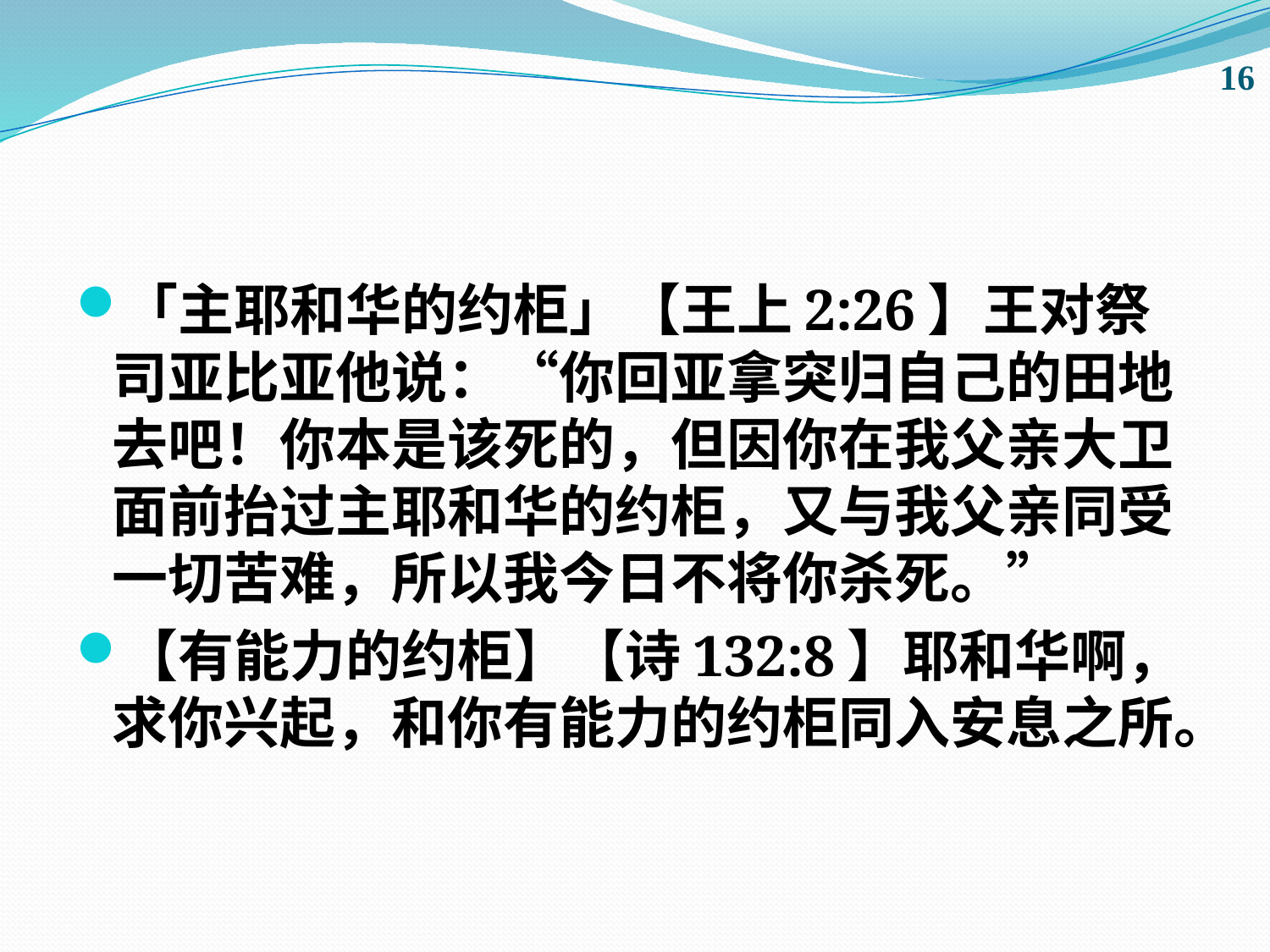

16
#
「主耶和华的约柜」【王上2:26】王对祭司亚比亚他说：“你回亚拿突归自己的田地去吧！你本是该死的，但因你在我父亲大卫面前抬过主耶和华的约柜，又与我父亲同受一切苦难，所以我今日不将你杀死。”
【有能力的约柜】【诗132:8】耶和华啊，求你兴起，和你有能力的约柜同入安息之所。